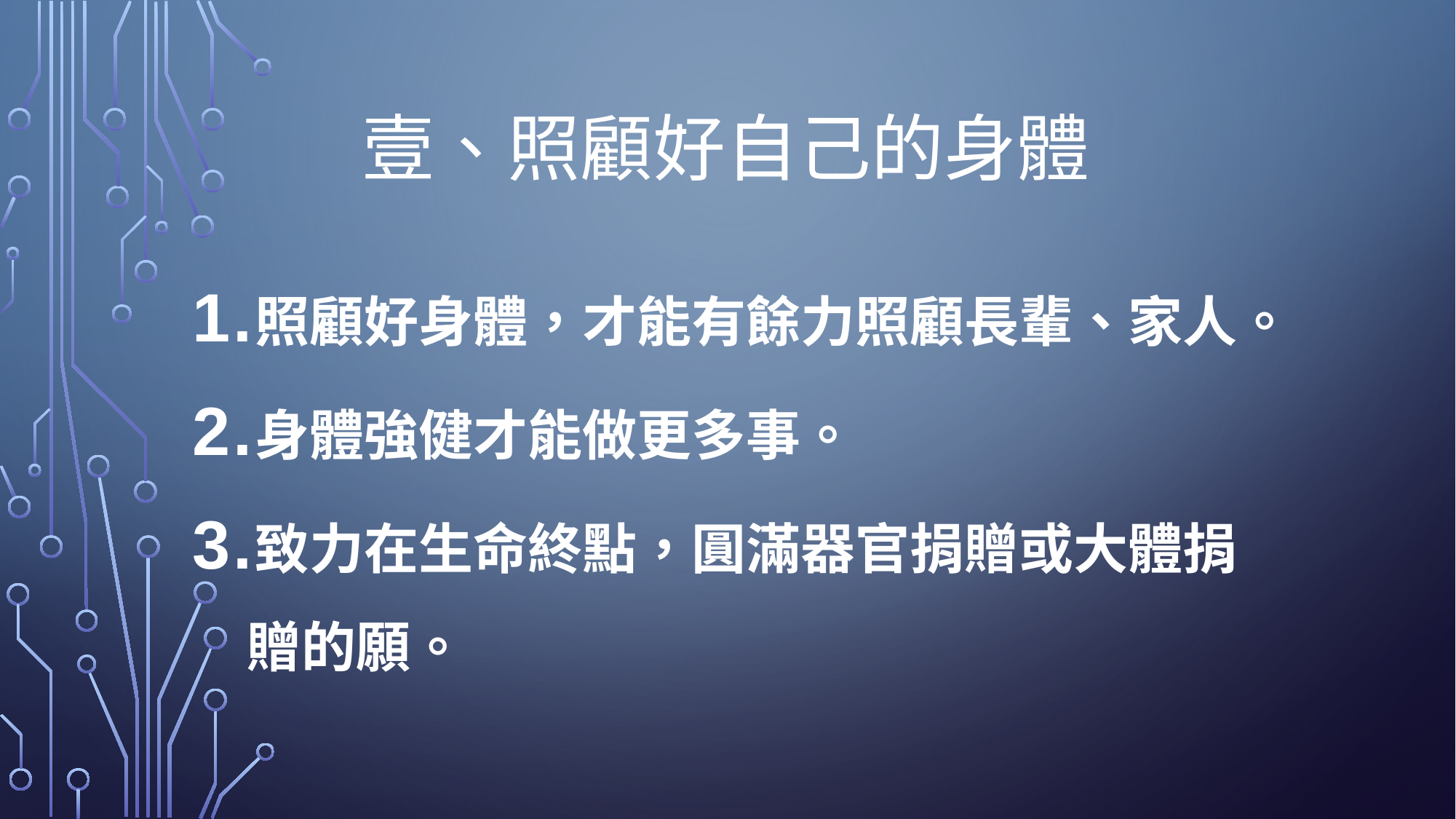

# 壹、照顧好自己的身體
照顧好身體，才能有餘力照顧長輩、家人。
身體強健才能做更多事。
致力在生命終點，圓滿器官捐贈或大體捐贈的願。